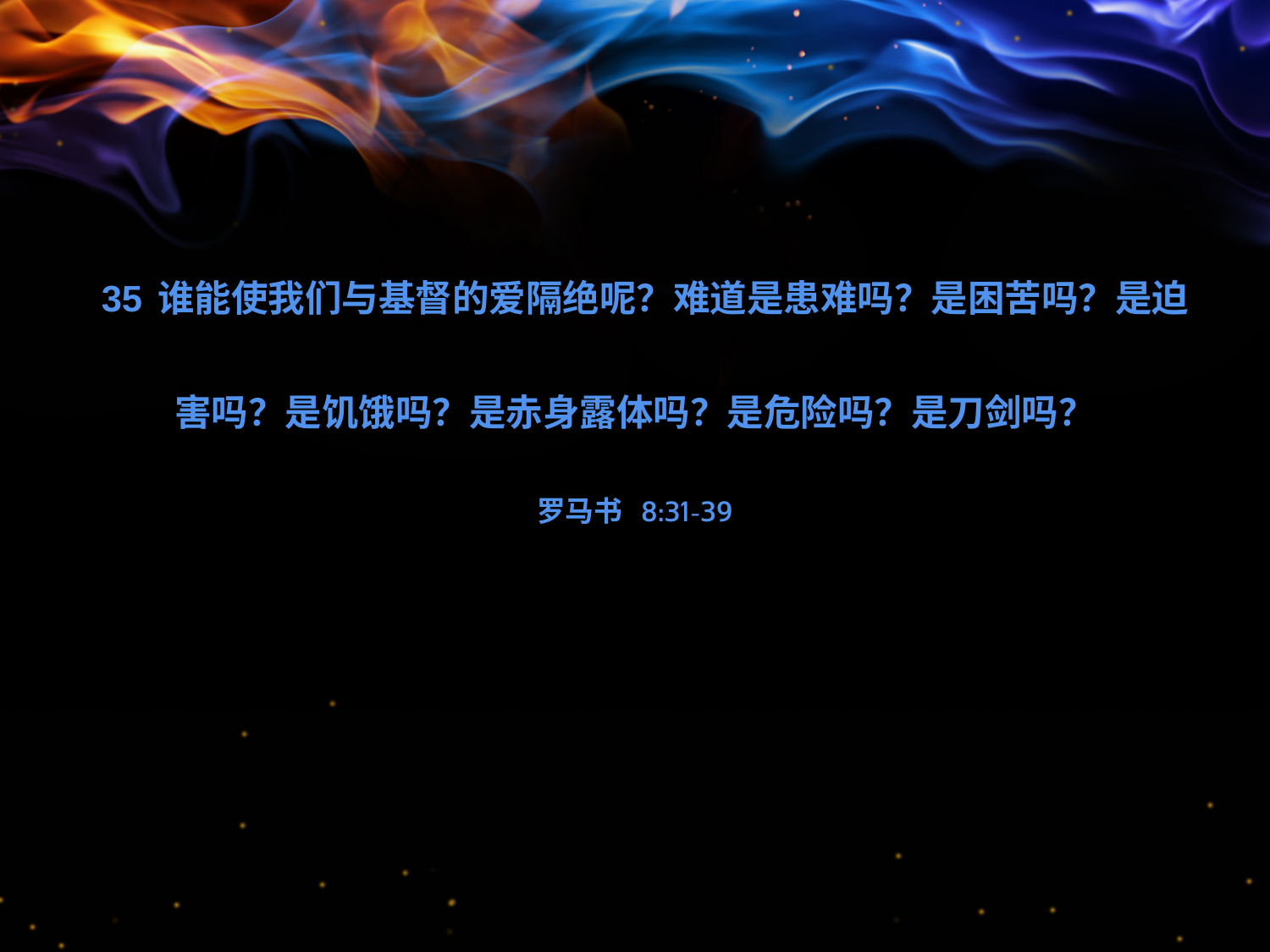

35谁能使我们与基督的爱隔绝呢？难道是患难吗？是困苦吗？是迫害吗？是饥饿吗？是赤身露体吗？是危险吗？是刀剑吗？
罗马书 8:31-39